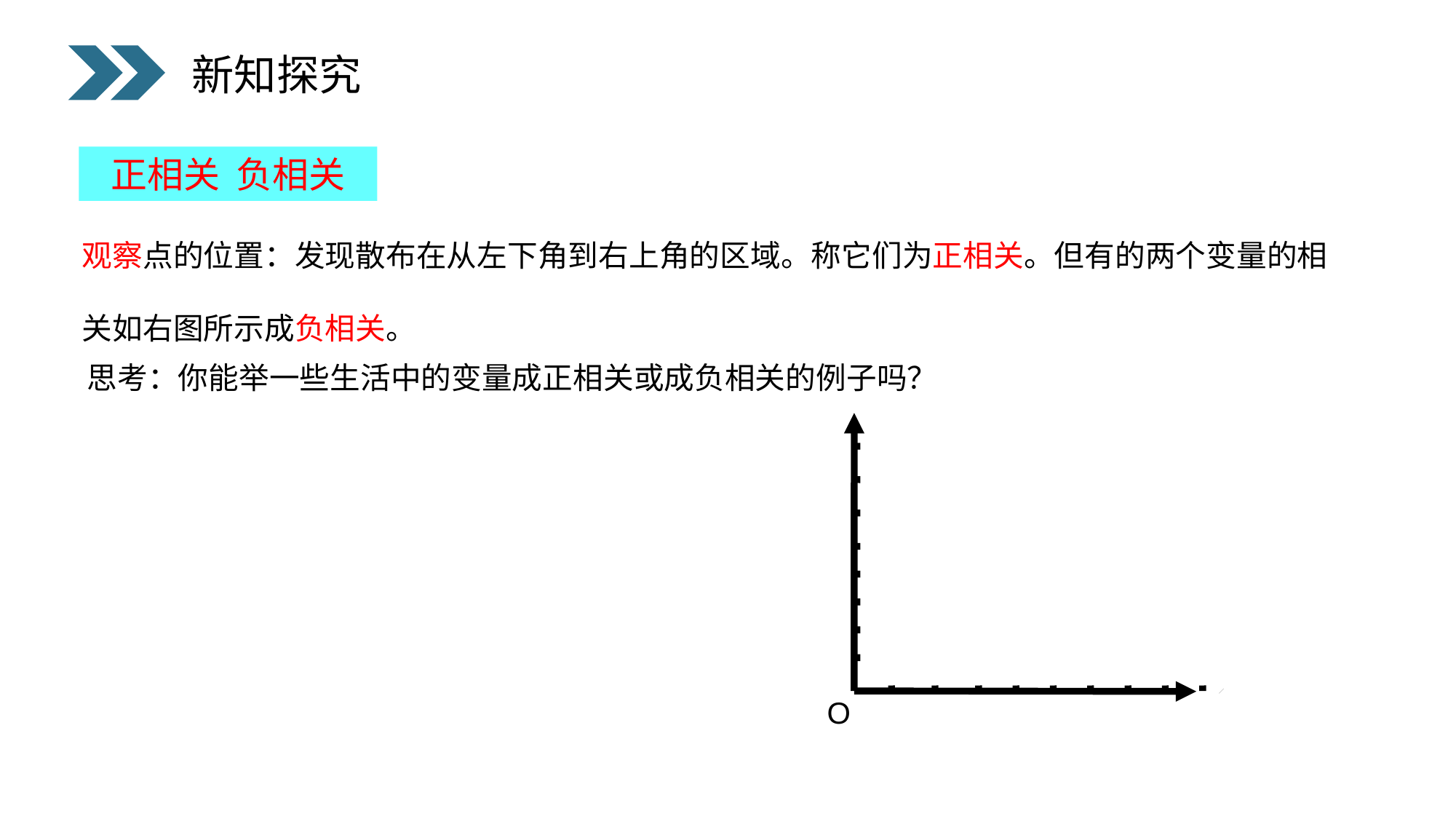

新知探究
正相关  负相关
观察点的位置：发现散布在从左下角到右上角的区域。称它们为正相关。但有的两个变量的相关如右图所示成负相关。
思考：你能举一些生活中的变量成正相关或成负相关的例子吗？

O